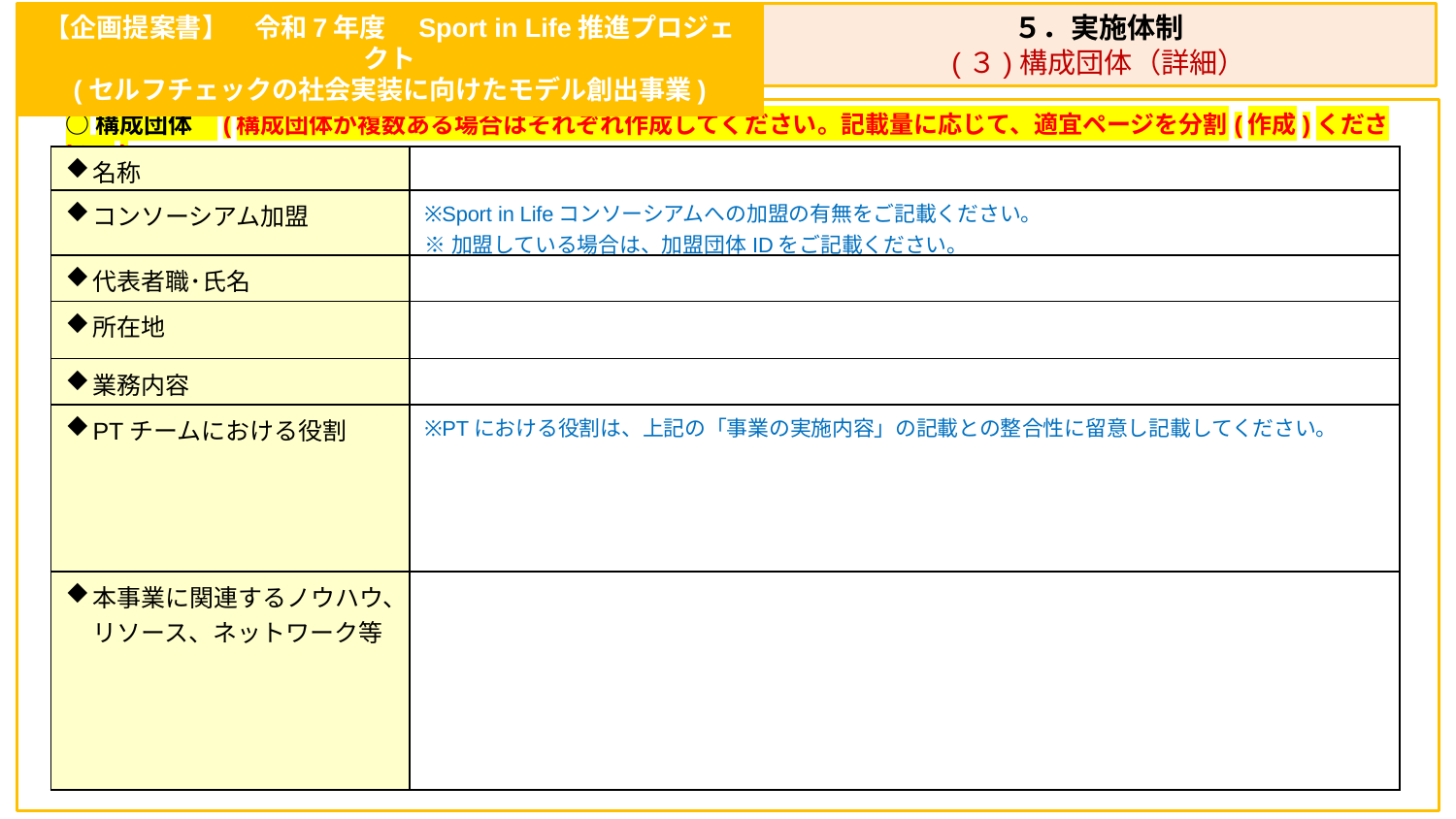

【企画提案書】　令和7年度　Sport in Life推進プロジェクト
(セルフチェックの社会実装に向けたモデル創出事業)

５．実施体制
(３)構成団体（詳細）

○構成団体　(構成団体が複数ある場合はそれぞれ作成してください。記載量に応じて、適宜ページを分割(作成)ください。)
| 名称 |  |
| --- | --- |
| コンソーシアム加盟 | ※Sport in Lifeコンソーシアムへの加盟の有無をご記載ください。 ※加盟している場合は、加盟団体IDをご記載ください。 |
| 代表者職･氏名 |  |
| 所在地 |  |
| 業務内容 |  |
| PTチームにおける役割 | ※PTにおける役割は、上記の「事業の実施内容」の記載との整合性に留意し記載してください。 |
| 本事業に関連するノウハウ、リソース、ネットワーク等 |  |